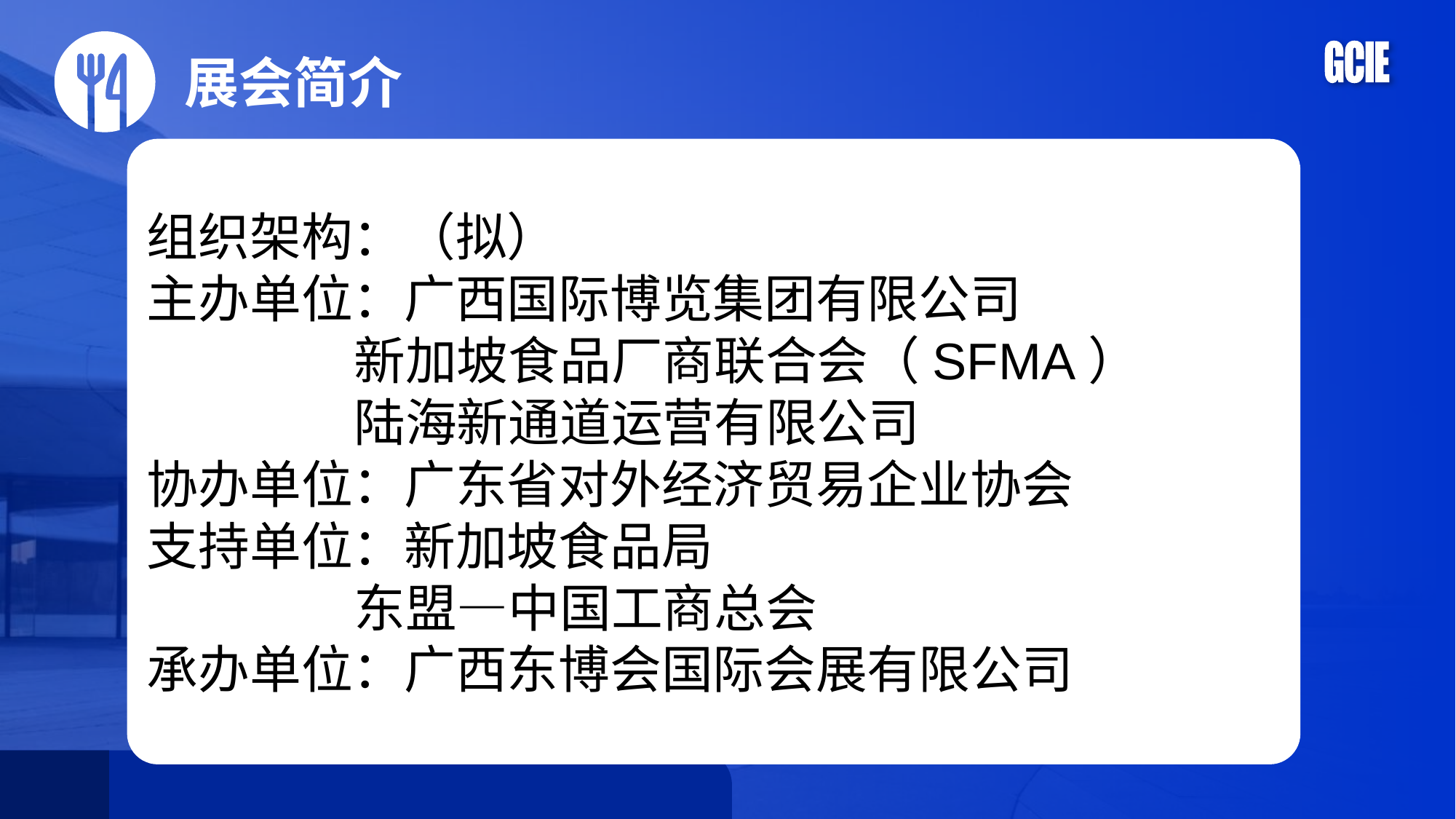

展会简介
组织架构：（拟）
主办单位：广西国际博览集团有限公司
                 新加坡食品厂商联合会（SFMA）
                 陆海新通道运营有限公司
协办单位：广东省对外经济贸易企业协会
支持单位：新加坡食品局
                 东盟—中国工商总会
承办单位：广西东博会国际会展有限公司